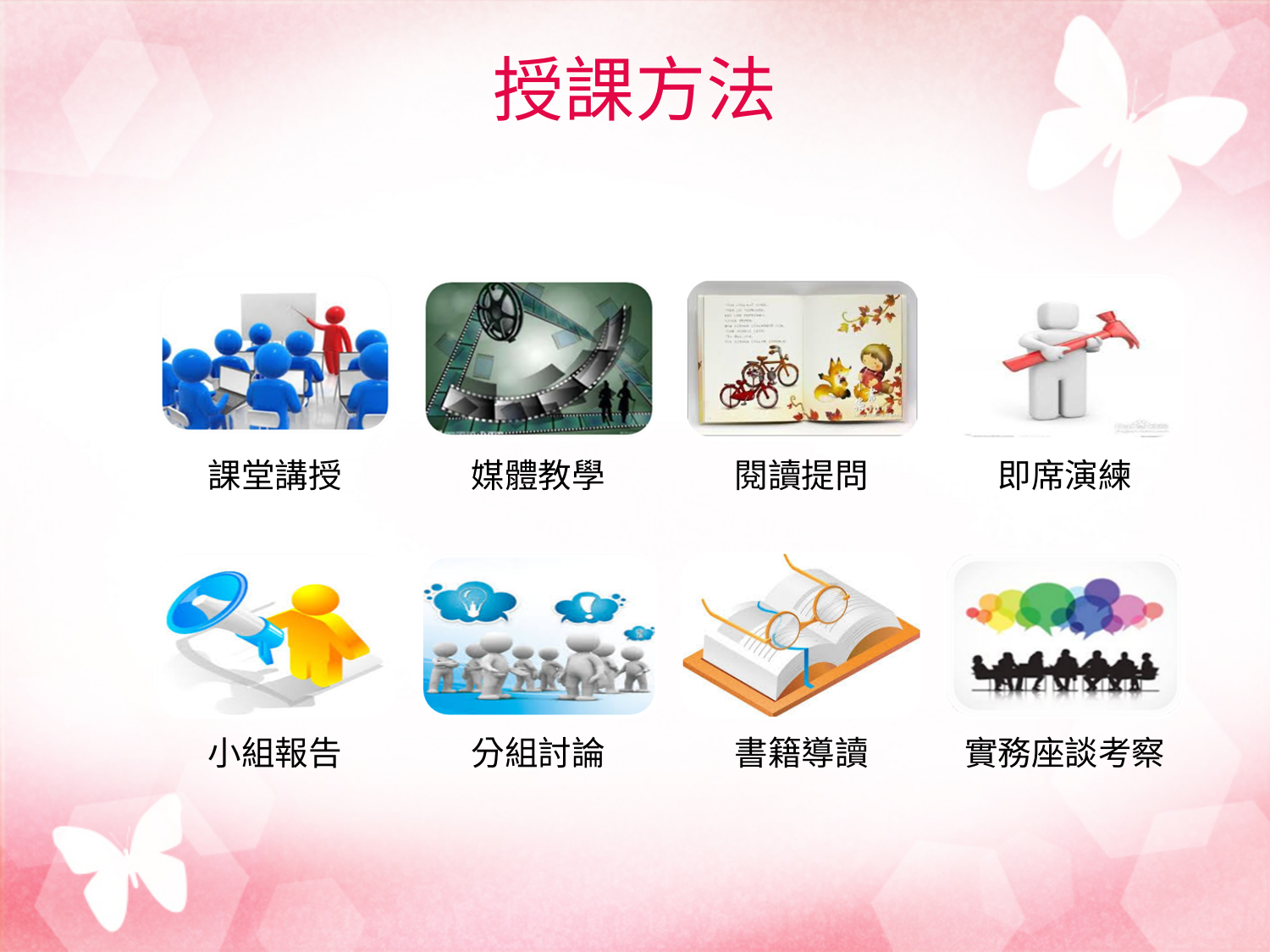

# 授課方法
課堂講授
媒體教學
閱讀提問
即席演練
小組報告
分組討論
書籍導讀
實務座談考察